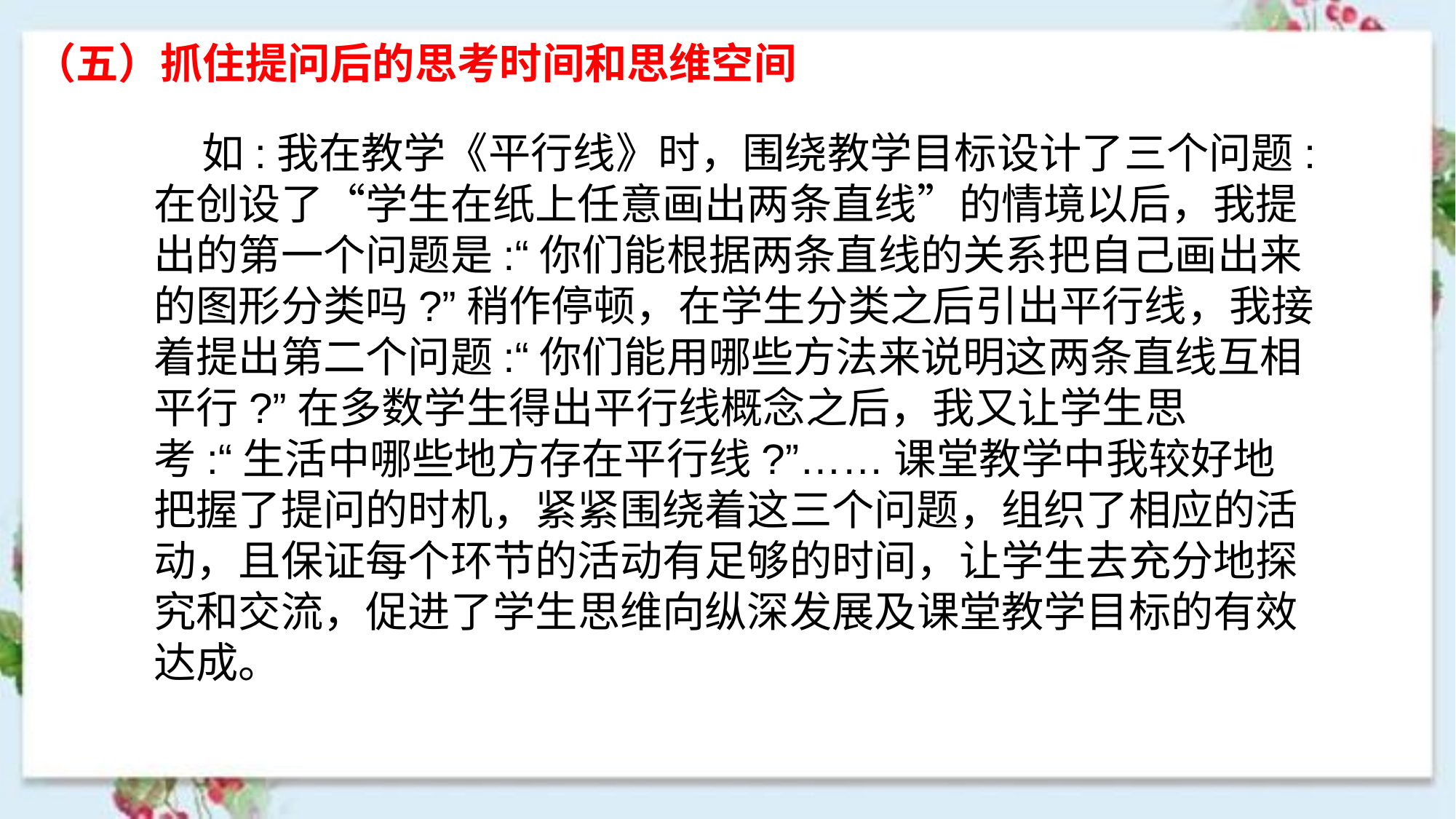

（五）抓住提问后的思考时间和思维空间
    如:我在教学《平行线》时，围绕教学目标设计了三个问题:在创设了“学生在纸上任意画出两条直线”的情境以后，我提出的第一个问题是:“你们能根据两条直线的关系把自己画出来的图形分类吗?”稍作停顿，在学生分类之后引出平行线，我接着提出第二个问题:“你们能用哪些方法来说明这两条直线互相平行?”在多数学生得出平行线概念之后，我又让学生思考:“生活中哪些地方存在平行线?”……课堂教学中我较好地把握了提问的时机，紧紧围绕着这三个问题，组织了相应的活动，且保证每个环节的活动有足够的时间，让学生去充分地探究和交流，促进了学生思维向纵深发展及课堂教学目标的有效达成。